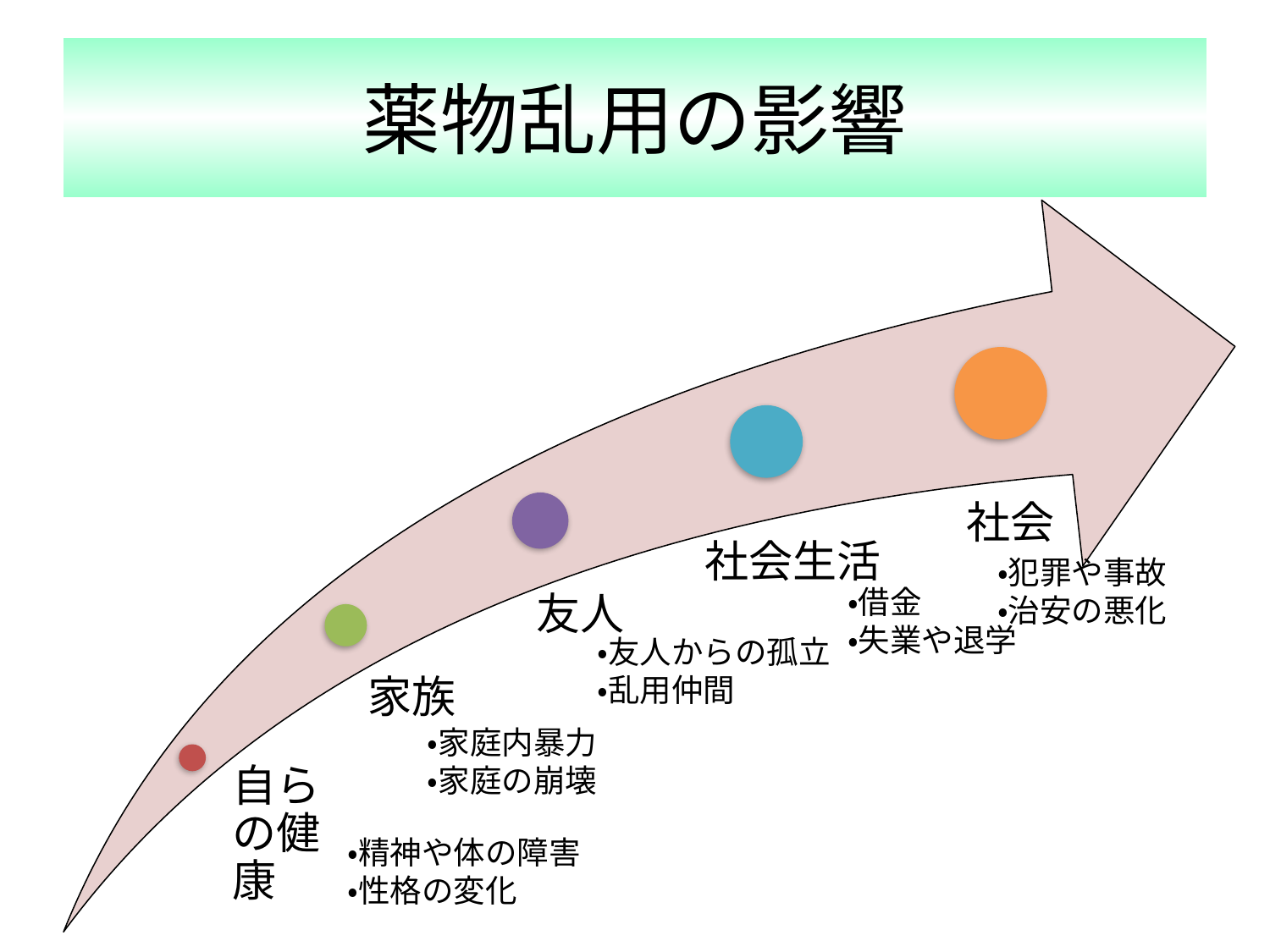

# 薬物乱用の影響
自らの健康
家族
友人
社会生活
社会
・犯罪や事故
・治安の悪化
・借金
・失業や退学
・友人からの孤立
・乱用仲間
・家庭内暴力
・家庭の崩壊
・精神や体の障害
・性格の変化